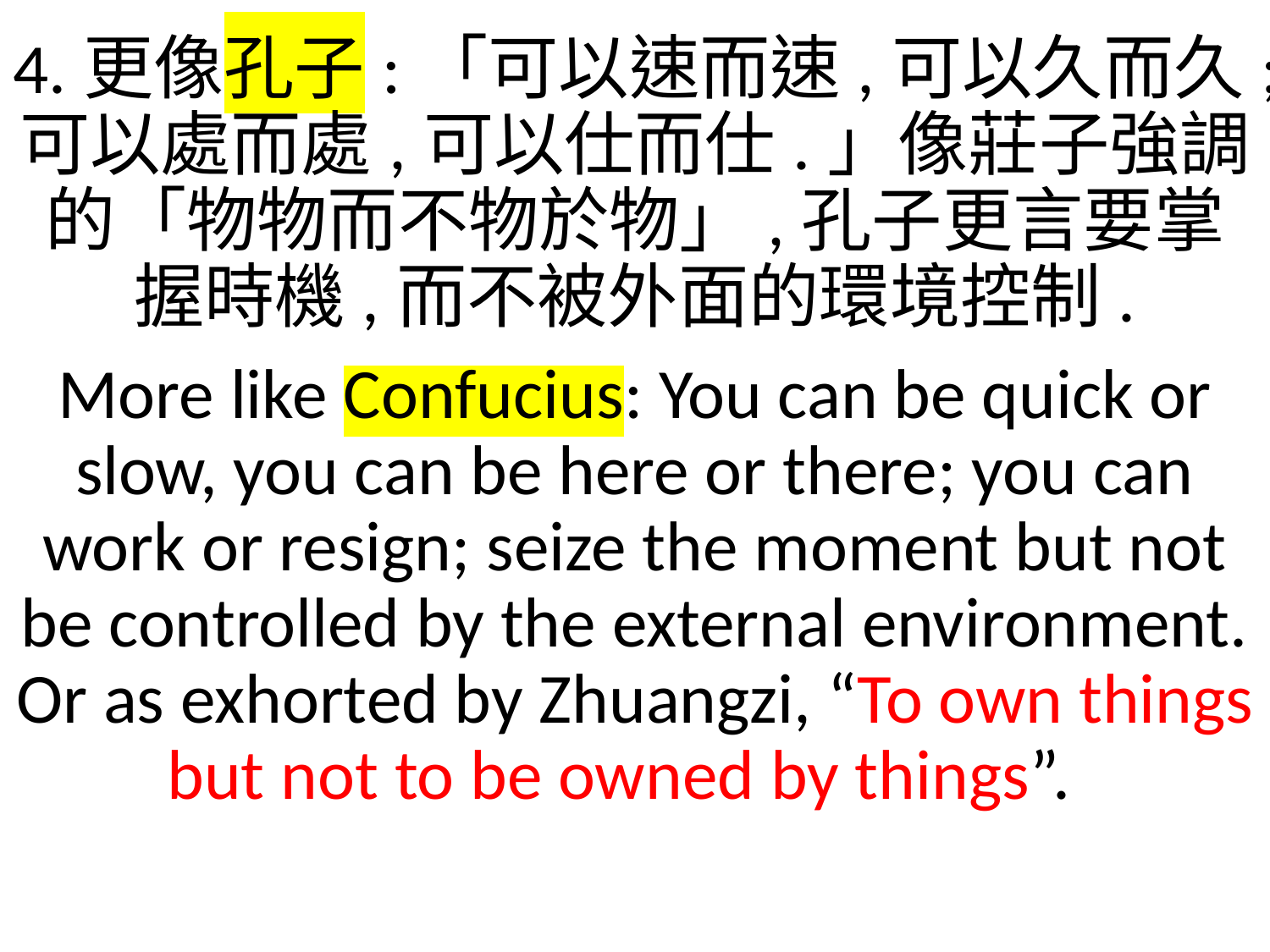

4.更像孔子:「可以速而速,可以久而久;可以處而處,可以仕而仕.」像莊子強調的「物物而不物於物」,孔子更言要掌握時機,而不被外面的環境控制.
More like Confucius: You can be quick or slow, you can be here or there; you can work or resign; seize the moment but not be controlled by the external environment. Or as exhorted by Zhuangzi, “To own things but not to be owned by things”.